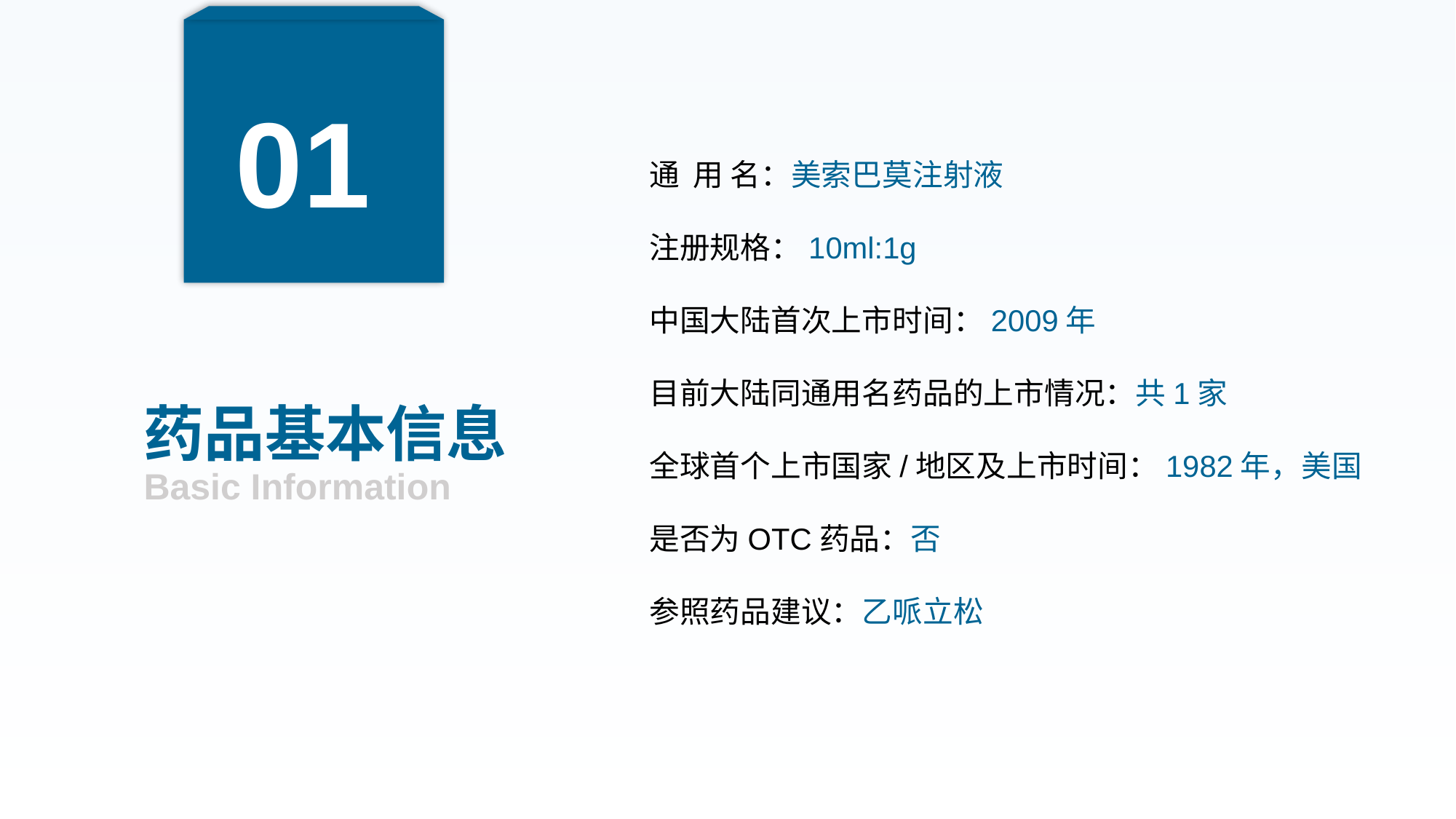

01
通  用 名：美索巴莫注射液
注册规格：10ml:1g
中国大陆首次上市时间：2009年
目前大陆同通用名药品的上市情况：共1家
全球首个上市国家/地区及上市时间：1982年，美国
是否为OTC药品：否
参照药品建议：乙哌立松
药品基本信息
Basic Information